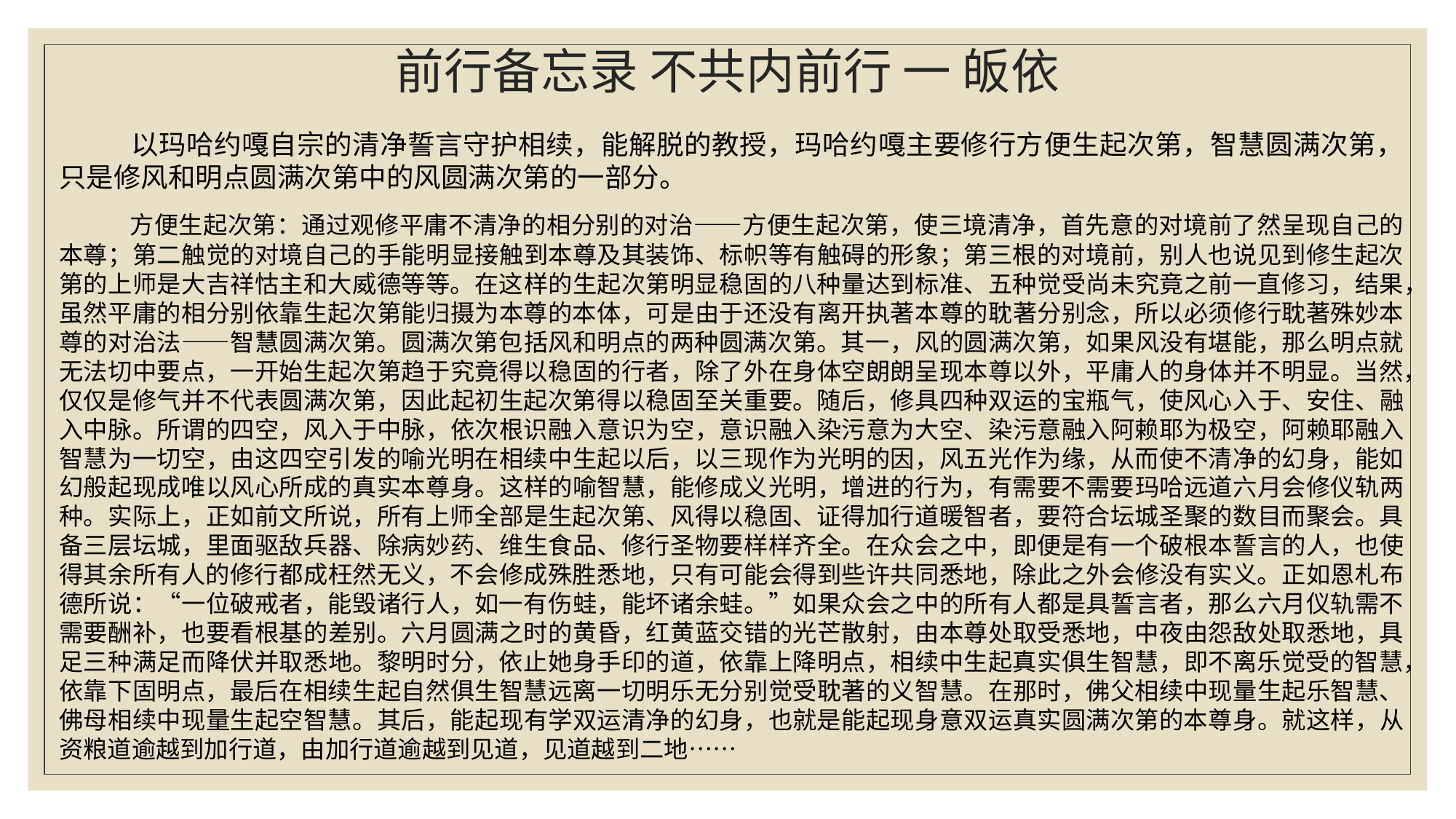

# 前行备忘录 不共内前行 一 皈依
         以玛哈约嘎自宗的清净誓言守护相续，能解脱的教授，玛哈约嘎主要修行方便生起次第，智慧圆满次第，只是修风和明点圆满次第中的风圆满次第的一部分。
          方便生起次第：通过观修平庸不清净的相分别的对治——方便生起次第，使三境清净，首先意的对境前了然呈现自己的本尊；第二触觉的对境自己的手能明显接触到本尊及其装饰、标帜等有触碍的形象；第三根的对境前，别人也说见到修生起次第的上师是大吉祥怙主和大威德等等。在这样的生起次第明显稳固的八种量达到标准、五种觉受尚未究竟之前一直修习，结果，虽然平庸的相分别依靠生起次第能归摄为本尊的本体，可是由于还没有离开执著本尊的耽著分别念，所以必须修行耽著殊妙本尊的对治法——智慧圆满次第。圆满次第包括风和明点的两种圆满次第。其一，风的圆满次第，如果风没有堪能，那么明点就无法切中要点，一开始生起次第趋于究竟得以稳固的行者，除了外在身体空朗朗呈现本尊以外，平庸人的身体并不明显。当然，仅仅是修气并不代表圆满次第，因此起初生起次第得以稳固至关重要。随后，修具四种双运的宝瓶气，使风心入于、安住、融入中脉。所谓的四空，风入于中脉，依次根识融入意识为空，意识融入染污意为大空、染污意融入阿赖耶为极空，阿赖耶融入智慧为一切空，由这四空引发的喻光明在相续中生起以后，以三现作为光明的因，风五光作为缘，从而使不清净的幻身，能如幻般起现成唯以风心所成的真实本尊身。这样的喻智慧，能修成义光明，增进的行为，有需要不需要玛哈远道六月会修仪轨两种。实际上，正如前文所说，所有上师全部是生起次第、风得以稳固、证得加行道暖智者，要符合坛城圣聚的数目而聚会。具备三层坛城，里面驱敌兵器、除病妙药、维生食品、修行圣物要样样齐全。在众会之中，即便是有一个破根本誓言的人，也使得其余所有人的修行都成枉然无义，不会修成殊胜悉地，只有可能会得到些许共同悉地，除此之外会修没有实义。正如恩札布德所说：“一位破戒者，能毁诸行人，如一有伤蛙，能坏诸余蛙。”如果众会之中的所有人都是具誓言者，那么六月仪轨需不需要酬补，也要看根基的差别。六月圆满之时的黄昏，红黄蓝交错的光芒散射，由本尊处取受悉地，中夜由怨敌处取悉地，具足三种满足而降伏并取悉地。黎明时分，依止她身手印的道，依靠上降明点，相续中生起真实俱生智慧，即不离乐觉受的智慧，依靠下固明点，最后在相续生起自然俱生智慧远离一切明乐无分别觉受耽著的义智慧。在那时，佛父相续中现量生起乐智慧、佛母相续中现量生起空智慧。其后，能起现有学双运清净的幻身，也就是能起现身意双运真实圆满次第的本尊身。就这样，从资粮道逾越到加行道，由加行道逾越到见道，见道越到二地……